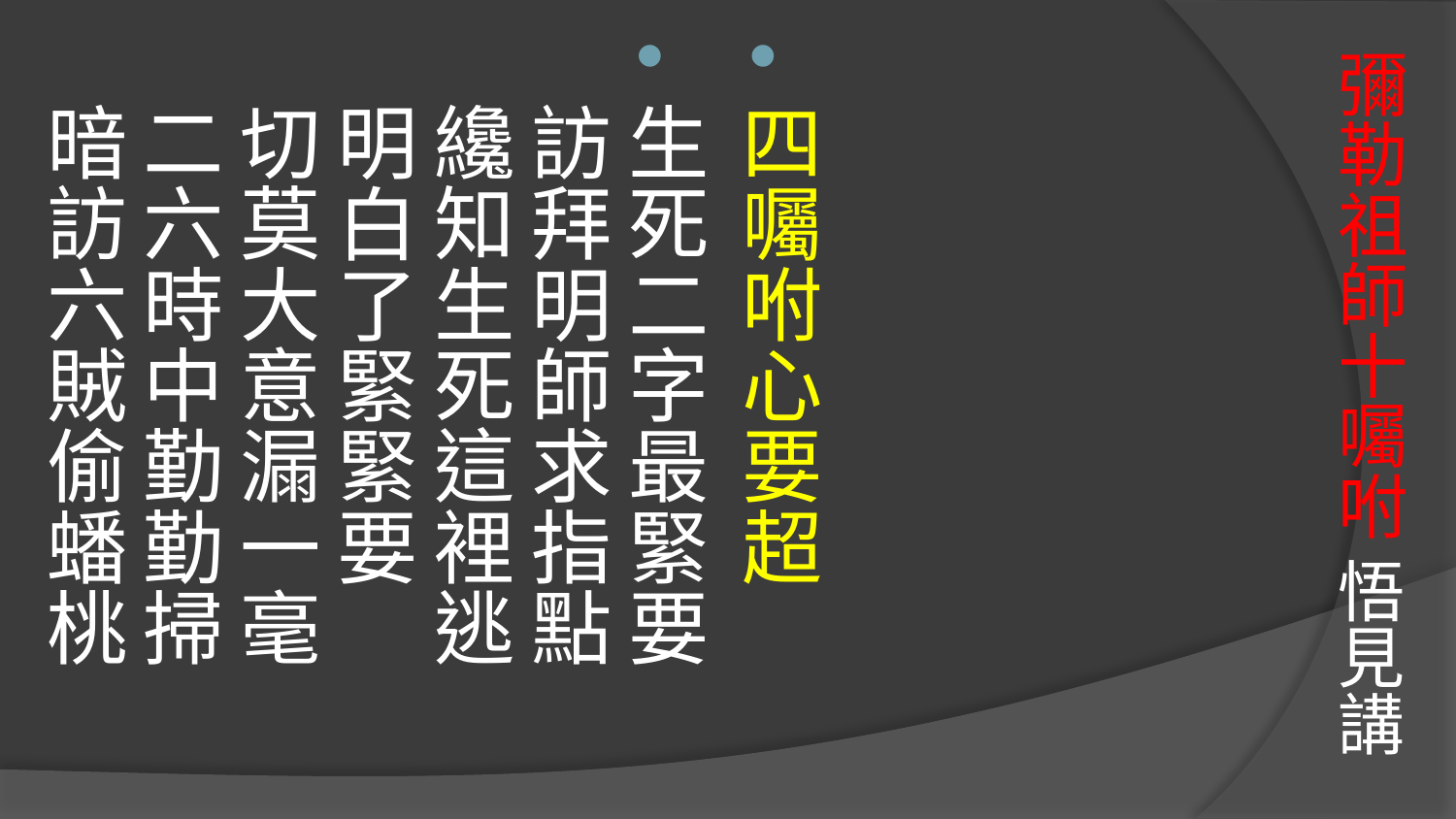

# 彌勒祖師十囑咐 悟見講
四囑咐心要超
生死二字最緊要　
訪拜明師求指點
纔知生死這裡逃 
明白了緊緊要　
切莫大意漏一毫
二六時中勤勤掃　
暗訪六賊偷蟠桃